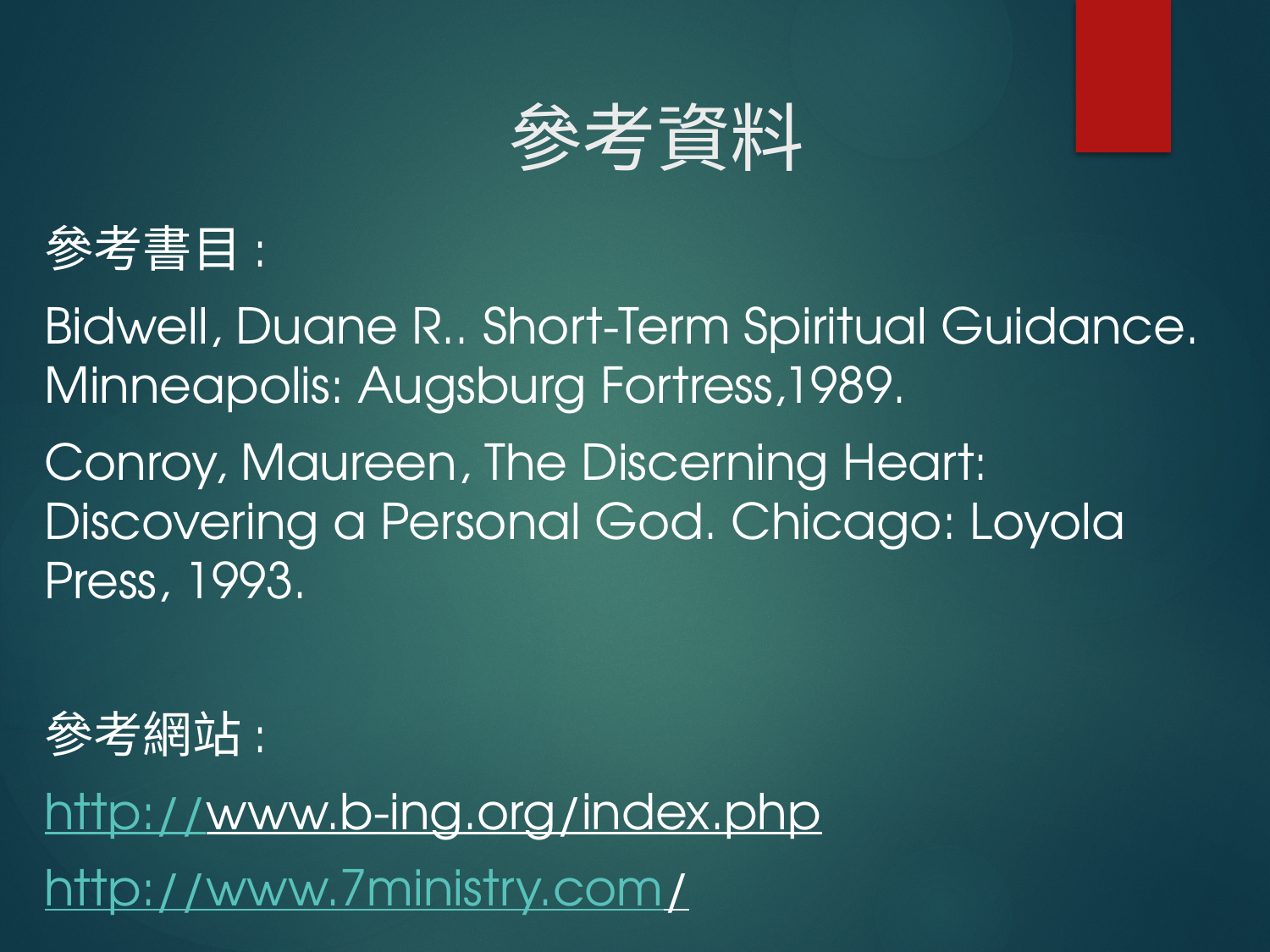

# 參考資料
參考書目:
Bidwell, Duane R.. Short-Term Spiritual Guidance. Minneapolis: Augsburg Fortress,1989.
Conroy, Maureen, The Discerning Heart: Discovering a Personal God. Chicago: Loyola Press, 1993.

參考網站:
http://www.b-ing.org/index.php
http://www.7ministry.com/